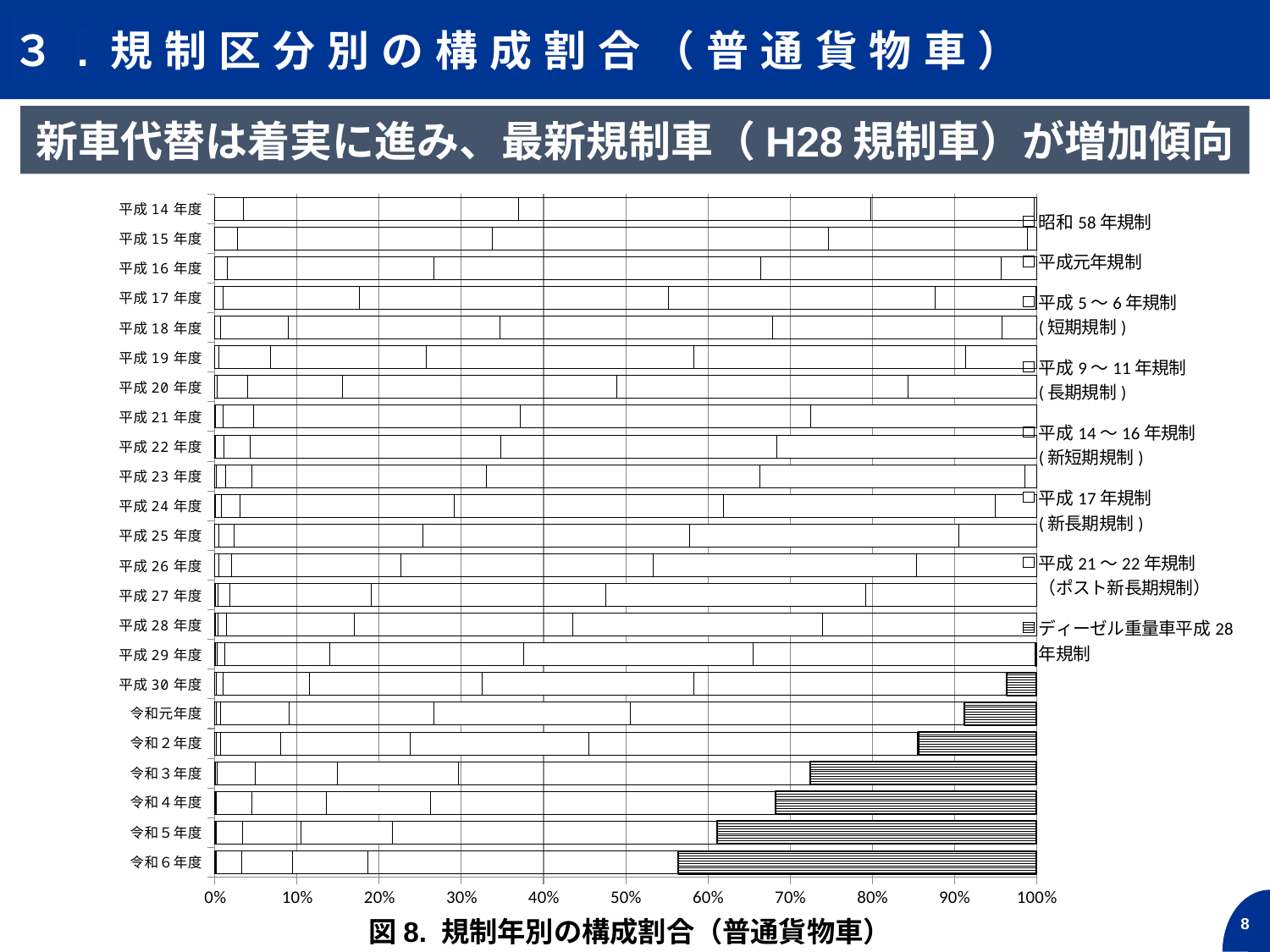

３.規制区分別の構成割合（普通貨物車）
新車代替は着実に進み、最新規制車（H28規制車）が増加傾向

### Chart

| Category | 昭和58年規制 | 平成元年規制 | 平成5～6年規制
(短期規制) | 平成9～11年規制
(長期規制) | 平成14～16年規制
(新短期規制) | 平成17年規制
(新長期規制) | 平成21～22年規制
（ポスト新長期規制） | ディーゼル重量車平成28年規制 |
|---|---|---|---|---|---|---|---|---|
| 令和２年度
(指標) | 0.0 | 0.0019593759731426933 | 0.01006094162145878 | 0.13397654825233987 | 0.1991918694434983 | 0.22912676628821657 | 0.20539912725630693 | 0.220285371165037 |
| 平成27年度
(指標) | 0.0 | 0.004320173816500206 | 0.01905951325937868 | 0.21020831757042444 | 0.27632024454416093 | 0.28759175849356783 | 0.20249999231596794 | 0.0 |
| 令和６年度 | 7.144643303683063e-05 | 0.0002857857321473225 | 0.00114314292858929 | 0.03140070731968706 | 0.06158682527774801 | 0.09209445218447469 | 0.37770156824920514 | 0.43571607187511163 |
| 令和５年度 | 3.170878650474046e-05 | 0.0004439230110663665 | 0.0009829723816469544 | 0.031803912864254685 | 0.07109109934362812 | 0.11177347242921014 | 0.39559882043314204 | 0.388274090750547 |
| 令和４年度 | 7.213445863088797e-05 | 0.0005410084397316598 | 0.0013705547139868715 | 0.04306427180264012 | 0.09045661112313352 | 0.1269205799610474 | 0.41953401139724444 | 0.3180408281035851 |
| 令和３年度 | 3.142776328608689e-05 | 0.0007228385555799985 | 0.002074232376881737 | 0.0457902511078286 | 0.10044313146233363 | 0.14714478770545902 | 0.428894685565228 | 0.2748986454634026 |
| 令和２年度 | 0.00014207236218980867 | 0.002036370524720591 | 0.0045936730441371474 | 0.07330933888994128 | 0.1577476794847509 | 0.21708656942602766 | 0.4010702784618299 | 0.14401401780640272 |
| 令和元年度 | 3.948355509930114e-05 | 0.0014608915386741422 | 0.005132862162909148 | 0.0833103012595254 | 0.176609941959174 | 0.23958621234255933 | 0.4056935286453192 | 0.08816677853673945 |
| 平成30年度 | 8.690740016512406e-05 | 0.0019554165037152915 | 0.007734758614696041 | 0.10533176900013036 | 0.21014209359926997 | 0.2575500803893451 | 0.38113240342415156 | 0.03606657106852648 |
| 平成29年度 | 0.00021197668256491787 | 0.0028263557675322383 | 0.008620385090973326 | 0.12835188129305777 | 0.23547076488252958 | 0.27945592651475004 | 0.34407348524995585 | 0.0009892245186362834 |
| 平成28年度 | 0.00018564192325032489 | 0.003553716816506219 | 0.010767231548518842 | 0.1557005330575225 | 0.2654149096984645 | 0.3040549500092821 | 0.26032301694645554 | 0.0 |
| 平成27年度 | 0.00033240662395745194 | 0.0038075667835126316 | 0.013689109150247795 | 0.17227728756194852 | 0.28593013417140095 | 0.31560498005560256 | 0.2083585156533301 | 0.0 |
| 平成26年度 | 8.548469823901521e-05 | 0.0042172451131247506 | 0.0162990824642389 | 0.20601812275602668 | 0.30654812788510855 | 0.3210520316863281 | 0.14577990539693395 | 0.0 |
| 平成25年度 | 0.00014652444027663815 | 0.0048646114171843865 | 0.017846676825694525 | 0.23042433477904115 | 0.32422928144414487 | 0.32841988043605674 | 0.09406869065760169 | 0.0 |
| 平成24年度 | 0.0005841480661624547 | 0.007163499969255365 | 0.02238209432454037 | 0.26145237656029024 | 0.32773780975219824 | 0.3303511037323987 | 0.05032896759515464 | 0.0 |
| 平成23年度 | 0.0013726407736702542 | 0.011917017625955388 | 0.03219466541881142 | 0.2854468881609733 | 0.3319918889408829 | 0.3234128841054438 | 0.013664014974262985 | 0.0 |
| 平成22年度 | 0.0010124873439082012 | 0.009579687946208365 | 0.032243827721384254 | 0.3052259923674031 | 0.3360419533217373 | 0.31589605129935877 | 0.0 | 0.0 |
| 平成21年度 | 0.0006372779917430938 | 0.009392923443517774 | 0.037294616386356706 | 0.32387575849934885 | 0.35402177828267434 | 0.2747776453963592 | 0.0 | 0.0 |
| 平成20年度 | 0.003114496284190077 | 0.03721977242591508 | 0.11492799654630115 | 0.3344228930895186 | 0.35369576613524933 | 0.15661907551882573 | 0.0 | 0.0 |
| 平成19年度 | 0.004831508776221638 | 0.06241208488777445 | 0.19017185493242003 | 0.32591278820867225 | 0.33013271359549873 | 0.08653904959941287 | 0.0 | 0.0 |
| 平成18年度 | 0.006613147331710206 | 0.08310850825820885 | 0.2573863262486017 | 0.33217082318878727 | 0.278311508850431 | 0.042409686122260974 | 0.0 | 0.0 |
| 平成17年度 | 0.0095 | 0.166 | 0.37549999999999994 | 0.32400000000000007 | 0.122 | 0.001 | 0.0 | 0.0 |
| 平成16年度 | 0.015 | 0.252 | 0.397 | 0.293 | 0.043 | 0.0 | 0.0 | 0.0 |
| 平成15年度 | 0.027 | 0.31 | 0.408 | 0.242 | 0.011 | 0.0 | 0.0 | 0.0 |
| 平成14年度 | 0.035 | 0.335 | 0.428 | 0.199 | 0.003 | 0.0 | 0.0 | 0.0 |

### Chart

| Category | 昭和58年規制 | 平成元年規制 | 平成5～6年規制
(短期規制) | 平成9～11年規制
(長期規制) | 平成14～16年規制
(新短期規制) | 平成17年規制
(新長期規制) | 平成21～22年規制
（ポスト新長期規制） | ディーゼル重量車平成28年規制 |
|---|---|---|---|---|---|---|---|---|
| 令和６年度 | 7.144643303683063e-05 | 0.0002857857321473225 | 0.00114314292858929 | 0.03140070731968706 | 0.06158682527774801 | 0.09209445218447469 | 0.37770156824920514 | 0.43571607187511163 |
| 令和５年度 | 3.170878650474046e-05 | 0.0004439230110663665 | 0.0009829723816469544 | 0.031803912864254685 | 0.07109109934362812 | 0.11177347242921014 | 0.39559882043314204 | 0.388274090750547 |
| 令和４年度 | 7.213445863088797e-05 | 0.0005410084397316598 | 0.0013705547139868715 | 0.04306427180264012 | 0.09045661112313352 | 0.1269205799610474 | 0.41953401139724444 | 0.3180408281035851 |
| 令和３年度 | 3.142776328608689e-05 | 0.0007228385555799985 | 0.002074232376881737 | 0.0457902511078286 | 0.10044313146233363 | 0.14714478770545902 | 0.428894685565228 | 0.2748986454634026 |
| 令和２年度 | 0.00014207236218980867 | 0.002036370524720591 | 0.0045936730441371474 | 0.07330933888994128 | 0.1577476794847509 | 0.21708656942602766 | 0.4010702784618299 | 0.14401401780640272 |
| 令和元年度 | 3.948355509930114e-05 | 0.0014608915386741422 | 0.005132862162909148 | 0.0833103012595254 | 0.176609941959174 | 0.23958621234255933 | 0.4056935286453192 | 0.08816677853673945 |
| 平成30年度 | 8.690740016512406e-05 | 0.0019554165037152915 | 0.007734758614696041 | 0.10533176900013036 | 0.21014209359926997 | 0.2575500803893451 | 0.38113240342415156 | 0.03606657106852648 |
| 平成29年度 | 0.00021197668256491787 | 0.0028263557675322383 | 0.008620385090973326 | 0.12835188129305777 | 0.23547076488252958 | 0.27945592651475004 | 0.34407348524995585 | 0.0009892245186362834 |
| 平成28年度 | 0.00018564192325032489 | 0.003553716816506219 | 0.010767231548518842 | 0.1557005330575225 | 0.2654149096984645 | 0.3040549500092821 | 0.26032301694645554 | 0.0 |
| 平成27年度 | 0.00033240662395745194 | 0.0038075667835126316 | 0.013689109150247795 | 0.17227728756194852 | 0.28593013417140095 | 0.31560498005560256 | 0.2083585156533301 | 0.0 |
| 平成26年度 | 8.548469823901521e-05 | 0.0042172451131247506 | 0.0162990824642389 | 0.20601812275602668 | 0.30654812788510855 | 0.3210520316863281 | 0.14577990539693395 | 0.0 |
| 平成25年度 | 0.00014652444027663815 | 0.0048646114171843865 | 0.017846676825694525 | 0.23042433477904115 | 0.32422928144414487 | 0.32841988043605674 | 0.09406869065760169 | 0.0 |
| 平成24年度 | 0.0005841480661624547 | 0.007163499969255365 | 0.02238209432454037 | 0.26145237656029024 | 0.32773780975219824 | 0.3303511037323987 | 0.05032896759515464 | 0.0 |
| 平成23年度 | 0.0013726407736702542 | 0.011917017625955388 | 0.03219466541881142 | 0.2854468881609733 | 0.3319918889408829 | 0.3234128841054438 | 0.013664014974262985 | 0.0 |
| 平成22年度 | 0.0010124873439082012 | 0.009579687946208365 | 0.032243827721384254 | 0.3052259923674031 | 0.3360419533217373 | 0.31589605129935877 | 0.0 | 0.0 |
| 平成21年度 | 0.0006372779917430938 | 0.009392923443517774 | 0.037294616386356706 | 0.32387575849934885 | 0.35402177828267434 | 0.2747776453963592 | 0.0 | 0.0 |
| 平成20年度 | 0.003114496284190077 | 0.03721977242591508 | 0.11492799654630115 | 0.3344228930895186 | 0.35369576613524933 | 0.15661907551882573 | 0.0 | 0.0 |
| 平成19年度 | 0.004831508776221638 | 0.06241208488777445 | 0.19017185493242003 | 0.32591278820867225 | 0.33013271359549873 | 0.08653904959941287 | 0.0 | 0.0 |
| 平成18年度 | 0.006613147331710206 | 0.08310850825820885 | 0.2573863262486017 | 0.33217082318878727 | 0.278311508850431 | 0.042409686122260974 | 0.0 | 0.0 |
| 平成17年度 | 0.0095 | 0.166 | 0.37549999999999994 | 0.32400000000000007 | 0.122 | 0.001 | 0.0 | 0.0 |
| 平成16年度 | 0.015 | 0.252 | 0.397 | 0.293 | 0.043 | 0.0 | 0.0 | 0.0 |
| 平成15年度 | 0.027 | 0.31 | 0.408 | 0.242 | 0.011 | 0.0 | 0.0 | 0.0 |
| 平成14年度 | 0.035 | 0.335 | 0.428 | 0.199 | 0.003 | 0.0 | 0.0 | 0.0 |
図8. 規制年別の構成割合（普通貨物車）